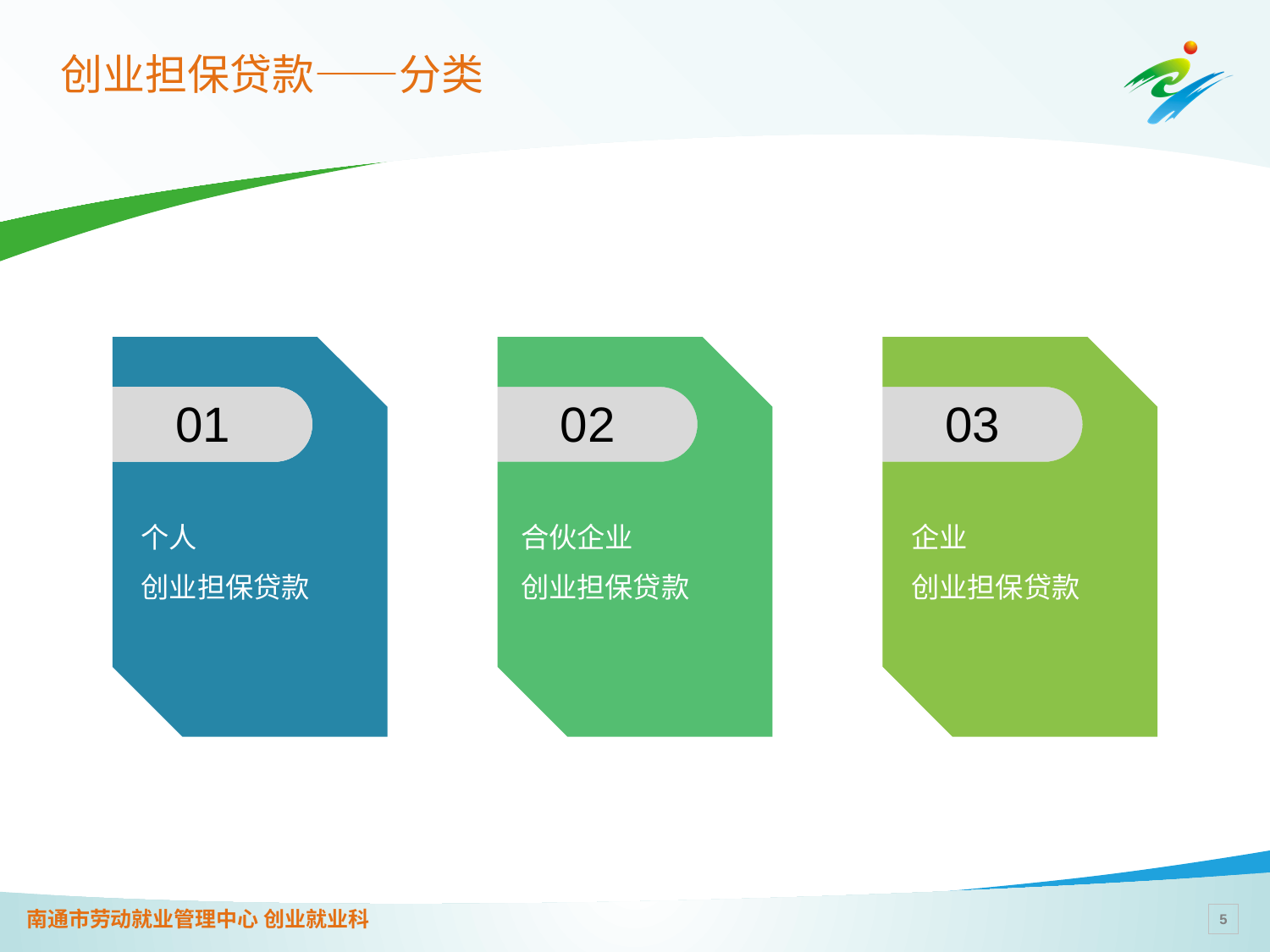

# 创业担保贷款——分类

01
02
03
个人
创业担保贷款
合伙企业
创业担保贷款
企业
创业担保贷款